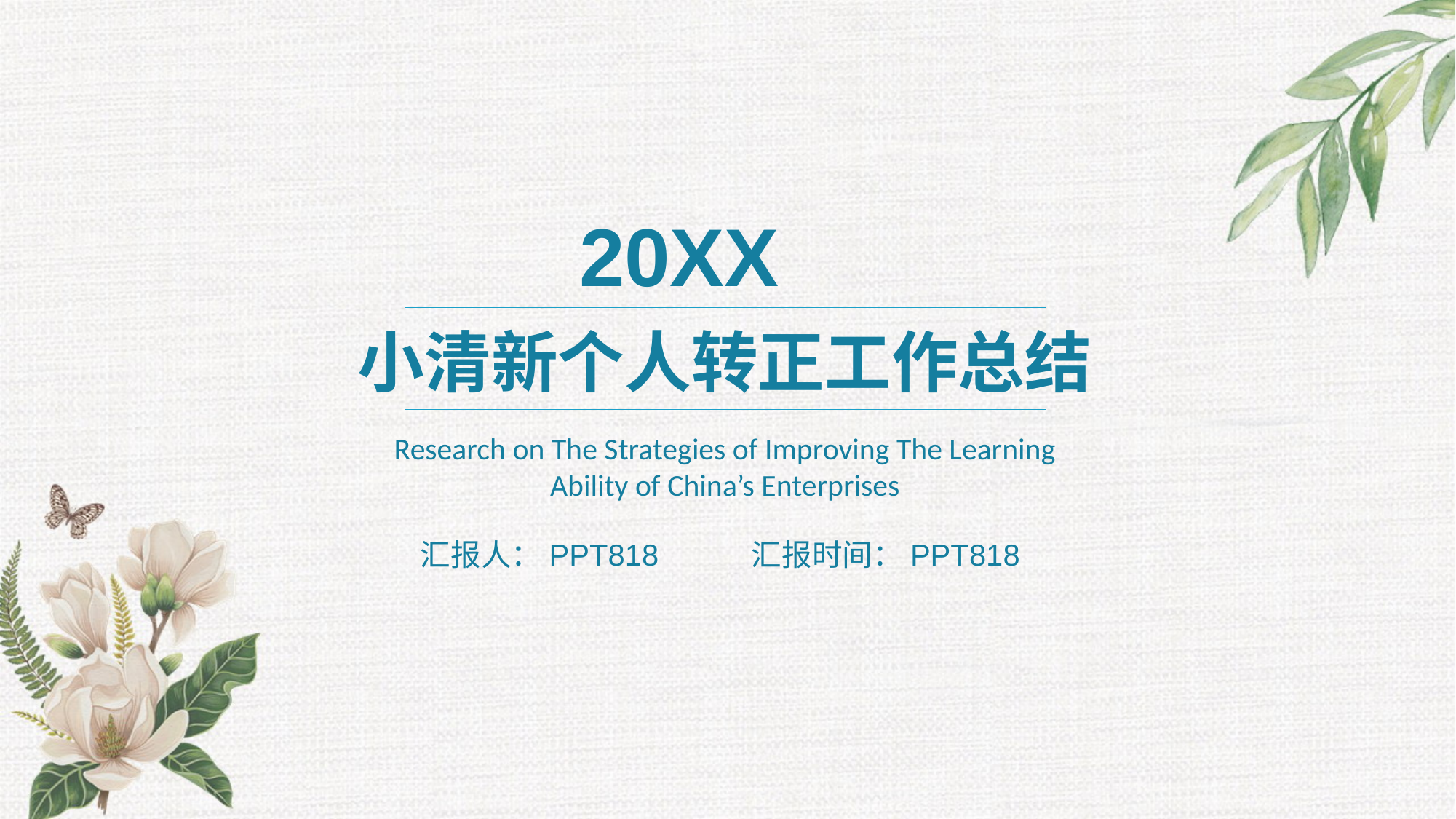

20XX
小清新个人转正工作总结
Research on The Strategies of Improving The Learning Ability of China’s Enterprises
汇报人：PPT818
汇报时间：PPT818